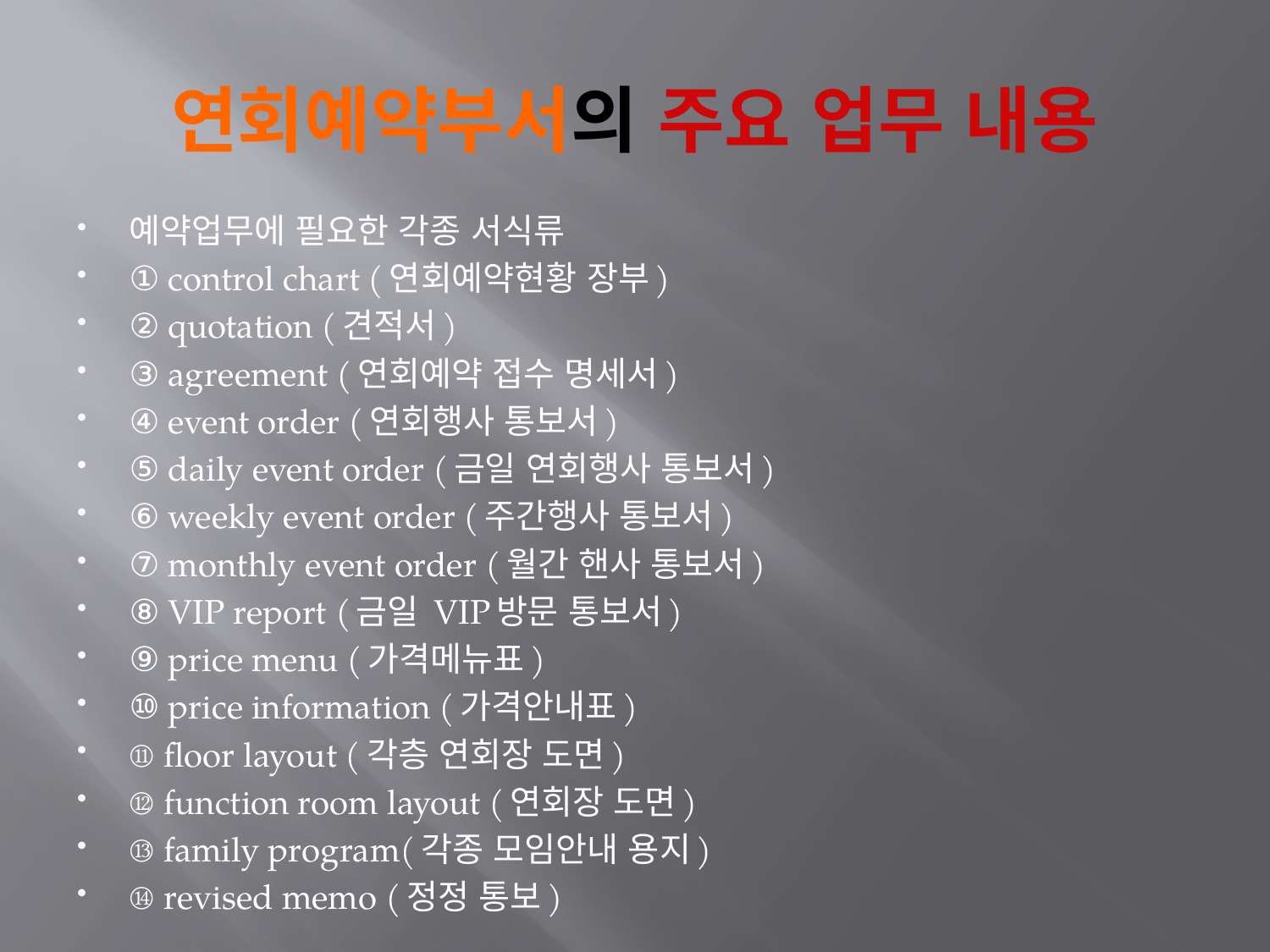

# 연회예약부서의 주요 업무 내용
예약업무에 필요한 각종 서식류
① control chart (연회예약현황 장부)
② quotation (견적서)
③ agreement (연회예약 접수 명세서)
④ event order (연회행사 통보서)
⑤ daily event order (금일 연회행사 통보서)
⑥ weekly event order (주간행사 통보서)
⑦ monthly event order (월간 핸사 통보서)
⑧ VIP report (금일 VIP방문 통보서)
⑨ price menu (가격메뉴표)
⑩ price information (가격안내표)
⑪ floor layout (각층 연회장 도면)
⑫ function room layout (연회장 도면)
⑬ family program(각종 모임안내 용지)
⑭ revised memo (정정 통보)